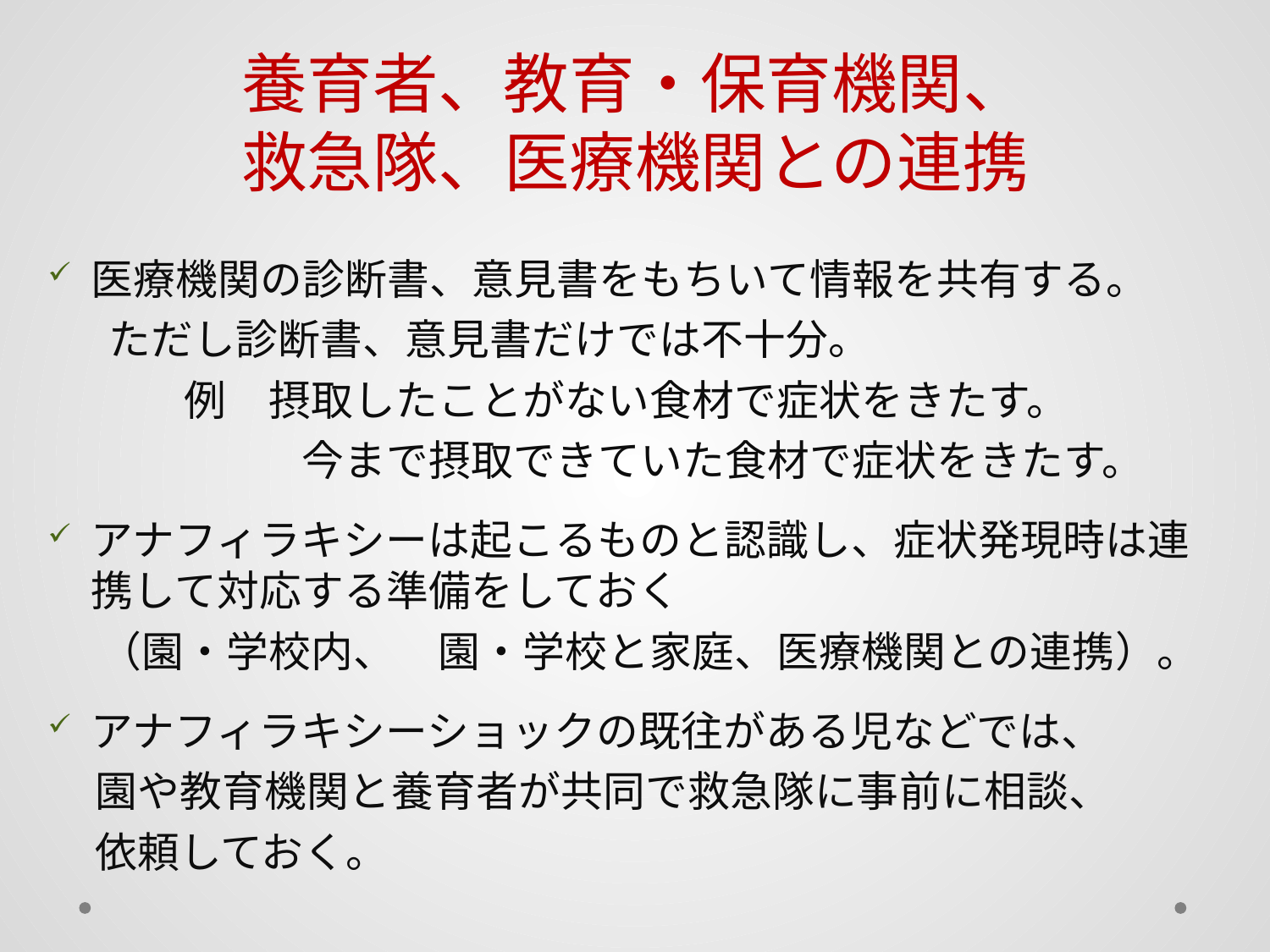

養育者、教育・保育機関、
救急隊、医療機関との連携
医療機関の診断書、意見書をもちいて情報を共有する。
　  ただし診断書、意見書だけでは不十分。
　　　 例　摂取したことがない食材で症状をきたす。
　　　　　　今まで摂取できていた食材で症状をきたす。
アナフィラキシーは起こるものと認識し、症状発現時は連携して対応する準備をしておく
　 （園・学校内、　園・学校と家庭、医療機関との連携）。
アナフィラキシーショックの既往がある児などでは、
    園や教育機関と養育者が共同で救急隊に事前に相談、
    依頼しておく。